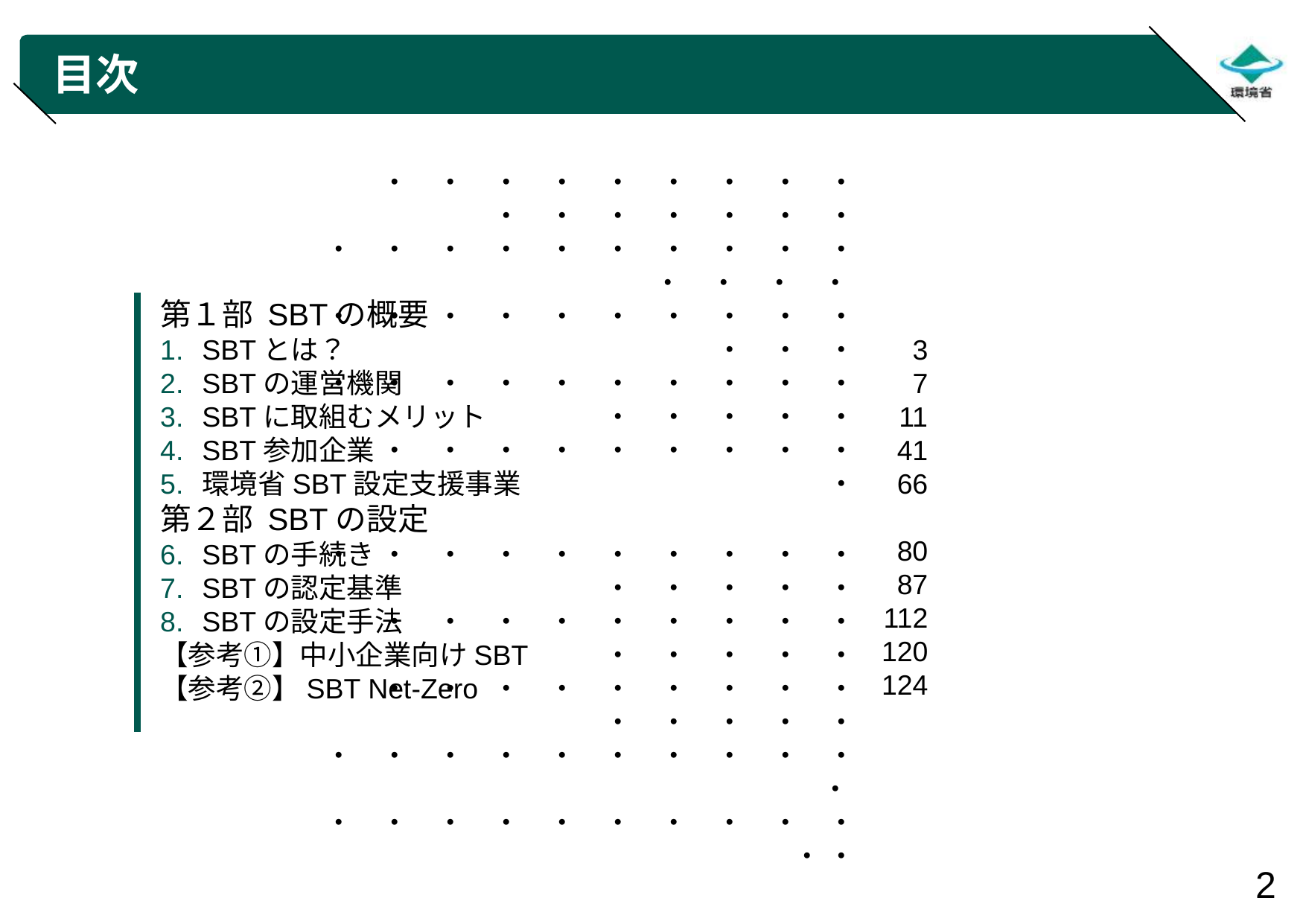

目次
第１部 SBTの概要
SBTとは？
SBTの運営機関
SBTに取組むメリット
SBT参加企業
環境省SBT設定支援事業
第２部 SBTの設定
SBTの手続き
SBTの認定基準
SBTの設定手法
【参考①】中小企業向けSBT
【参考②】SBT Net-Zero

　・　・　・　・　・　・　・　・　・　・　・　・　・　・　・　・
・　・　・　・　・　・　・　・　・　・　・　・　・　・
・　・　・　・　・　・　・　・　・　・　・　・　・
・　・　・　・　・　・　・　・　・　・　・　・　・　・　・
　・　・　・　・　・　・　・　・　・　・

・　・　・　・　・　・　・　・　・　・　・　・　・　・　・
　・　・　・　・　・　・　・　・　・　・　・　・　・　・
　・　・　・　・　・　・　・　・　・　・　・　・　・　・
・　・　・　・　・　・　・　・　・　・　・
・　・　・　・　・　・　・　・　・　・　・ ・

3
7
11
41
66

80
87
112
120
124